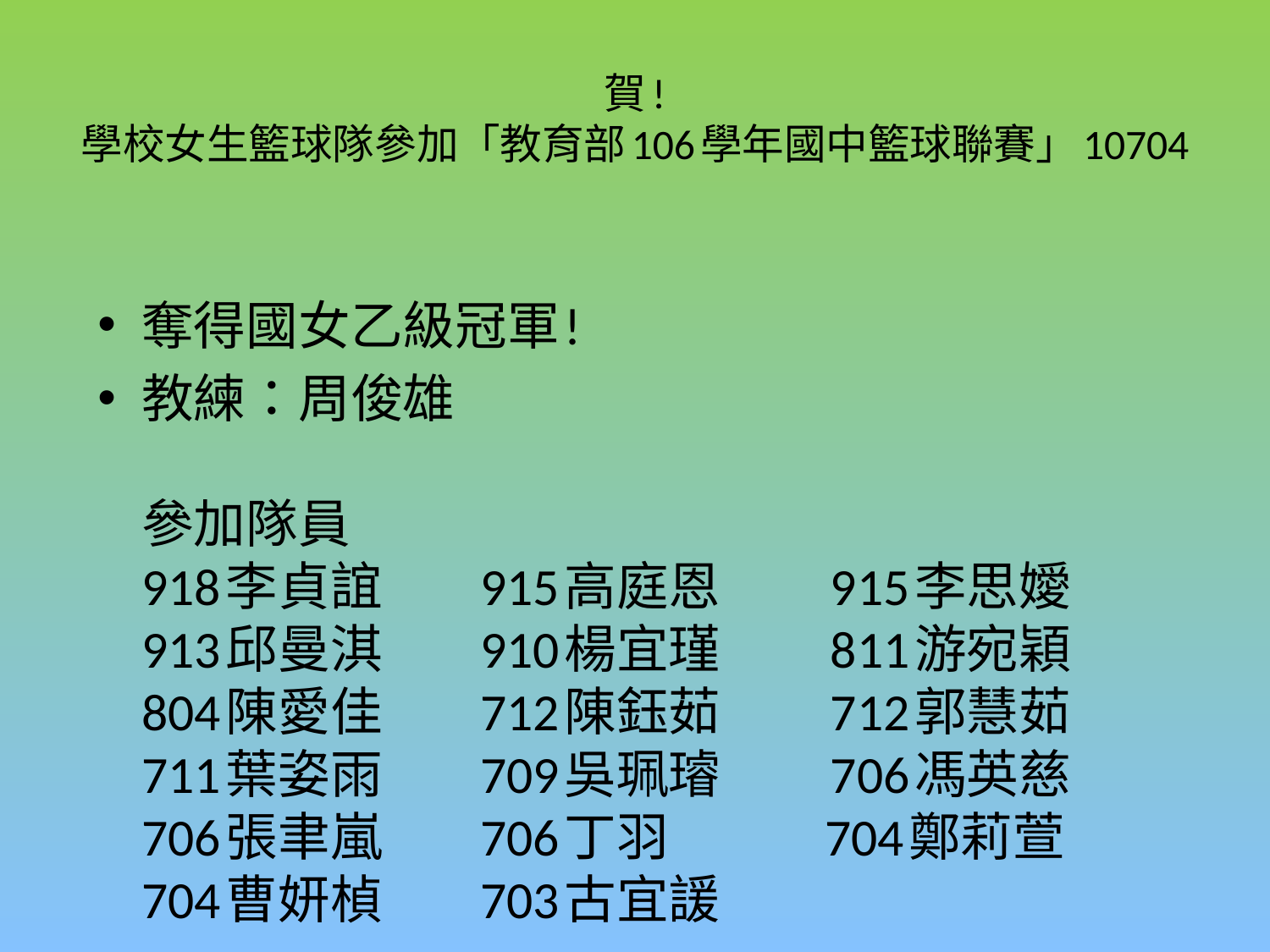

# 賀! 學校女生籃球隊參加「教育部106學年國中籃球聯賽」10704
奪得國女乙級冠軍!
教練：周俊雄
參加隊員
918李貞誼        915高庭恩         915李思嬡
913邱曼淇        910楊宜瑾         811游宛穎
804陳愛佳        712陳鈺茹         712郭慧茹
711葉姿雨        709吳珮璿         706馮英慈
706張聿嵐        706丁羽             704鄭莉萱
704曹妍楨        703古宜諼